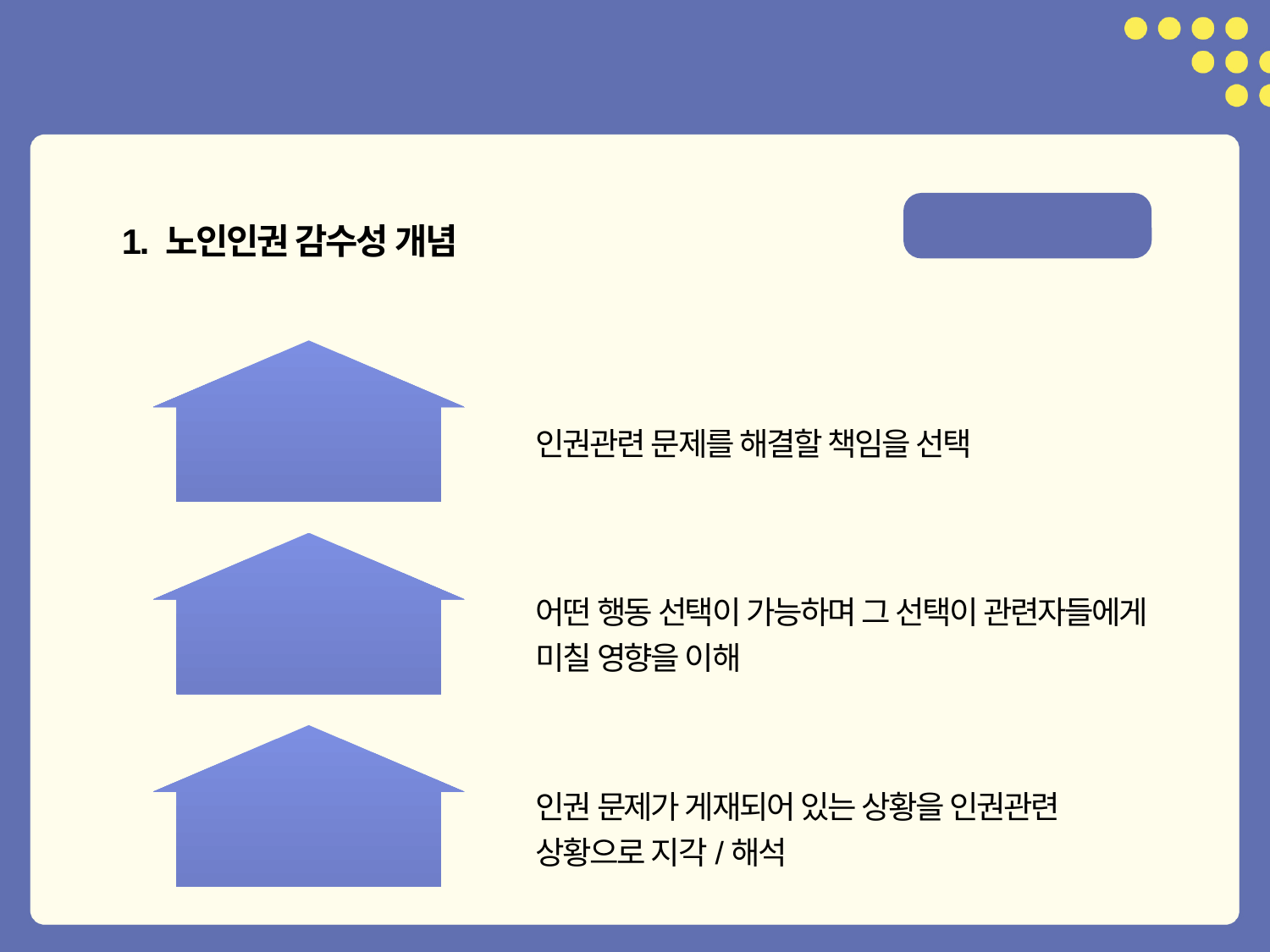

1. 노인인권 감수성 개념
( 노인요양시설 )

해결의
책임선택
인권관련 문제를 해결할 책임을 선택

해결의
책임선택
어떤 행동 선택이 가능하며 그 선택이 관련자들에게 미칠 영향을 이해

해결의
책임선택
인권 문제가 게재되어 있는 상황을 인권관련 상황으로 지각/해석
10